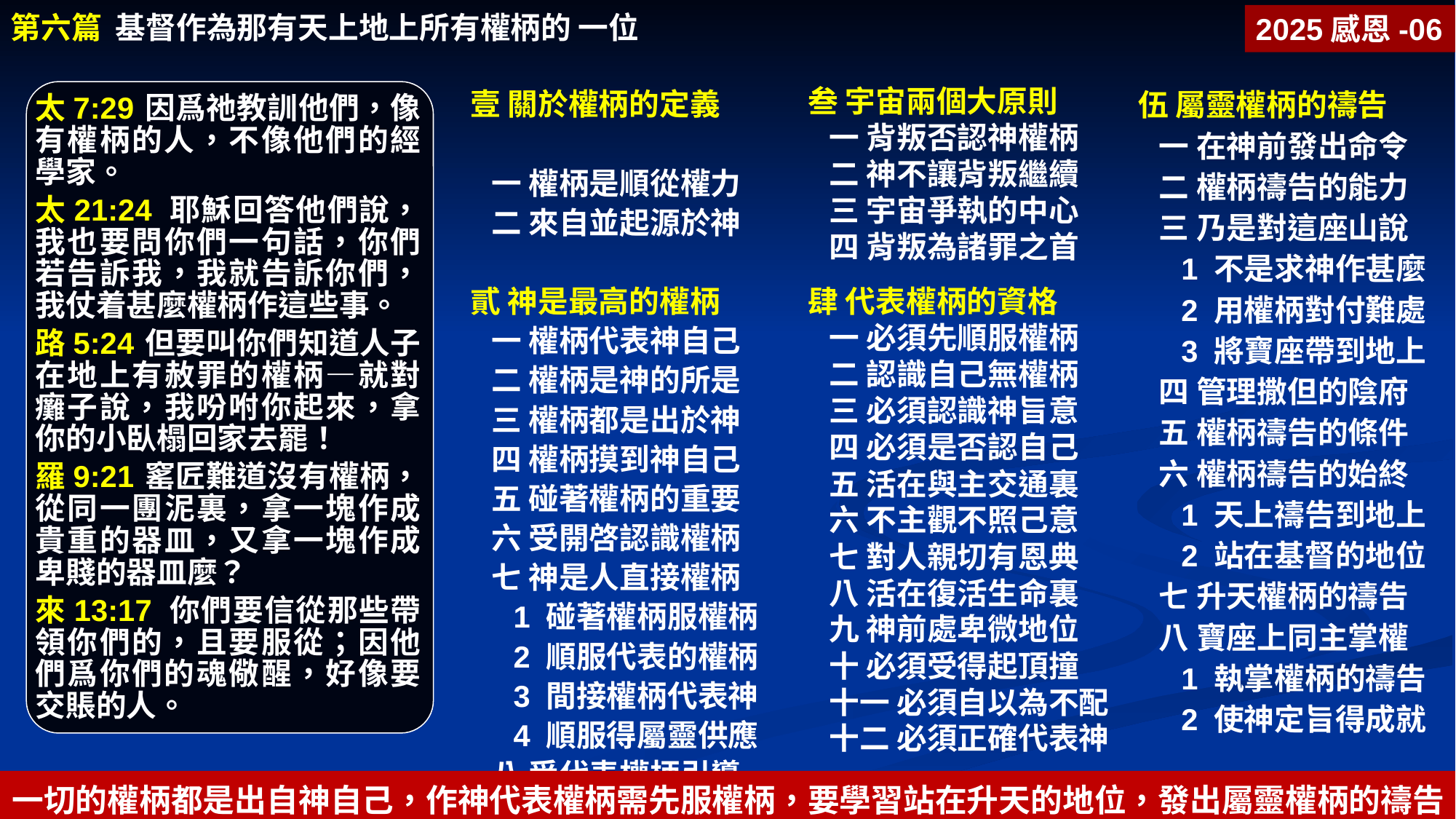

第六篇  基督作為那有天上地上所有權柄的 一位

2025感恩-06
伍 屬靈權柄的禱告
一 在神前發出命令
二 權柄禱告的能力
三 乃是對這座山說
1 不是求神作甚麼
2 用權柄對付難處
3 將寶座帶到地上
四 管理撒但的陰府
五 權柄禱告的條件
六 權柄禱告的始終
1 天上禱告到地上
2 站在基督的地位
七 升天權柄的禱告
八 寶座上同主掌權
1 執掌權柄的禱告
2 使神定旨得成就
壹 關於權柄的定義
一 權柄是順從權力
二 來自並起源於神

貳 神是最高的權柄
一 權柄代表神自己
二 權柄是神的所是
三 權柄都是出於神
四 權柄摸到神自己
五 碰著權柄的重要
六 受開啓認識權柄
七 神是人直接權柄
1 碰著權柄服權柄
2 順服代表的權柄
3 間接權柄代表神
4 順服得屬靈供應
八 受代表權柄引導
叁 宇宙兩個大原則
一 背叛否認神權柄
二 神不讓背叛繼續
三 宇宙爭執的中心
四 背叛為諸罪之首
肆 代表權柄的資格
一 必須先順服權柄
二 認識自己無權柄
三 必須認識神旨意
四 必須是否認自己
五 活在與主交通裏
六 不主觀不照己意
七 對人親切有恩典
八 活在復活生命裏
九 神前處卑微地位
十 必須受得起頂撞
十一 必須自以為不配
十二 必須正確代表神

太7:29	因爲祂教訓他們，像有權柄的人，不像他們的經學家。
太21:24 耶穌回答他們說，我也要問你們一句話，你們若告訴我，我就告訴你們，我仗着甚麼權柄作這些事。
路5:24	但要叫你們知道人子在地上有赦罪的權柄—就對癱子說，我吩咐你起來，拿你的小臥榻回家去罷！
羅9:21	窰匠難道沒有權柄，從同一團泥裏，拿一塊作成貴重的器皿，又拿一塊作成卑賤的器皿麼？
來13:17 你們要信從那些帶領你們的，且要服從；因他們爲你們的魂儆醒，好像要交賬的人。
一切的權柄都是出自神自己，作神代表權柄需先服權柄，要學習站在升天的地位，發出屬靈權柄的禱告。